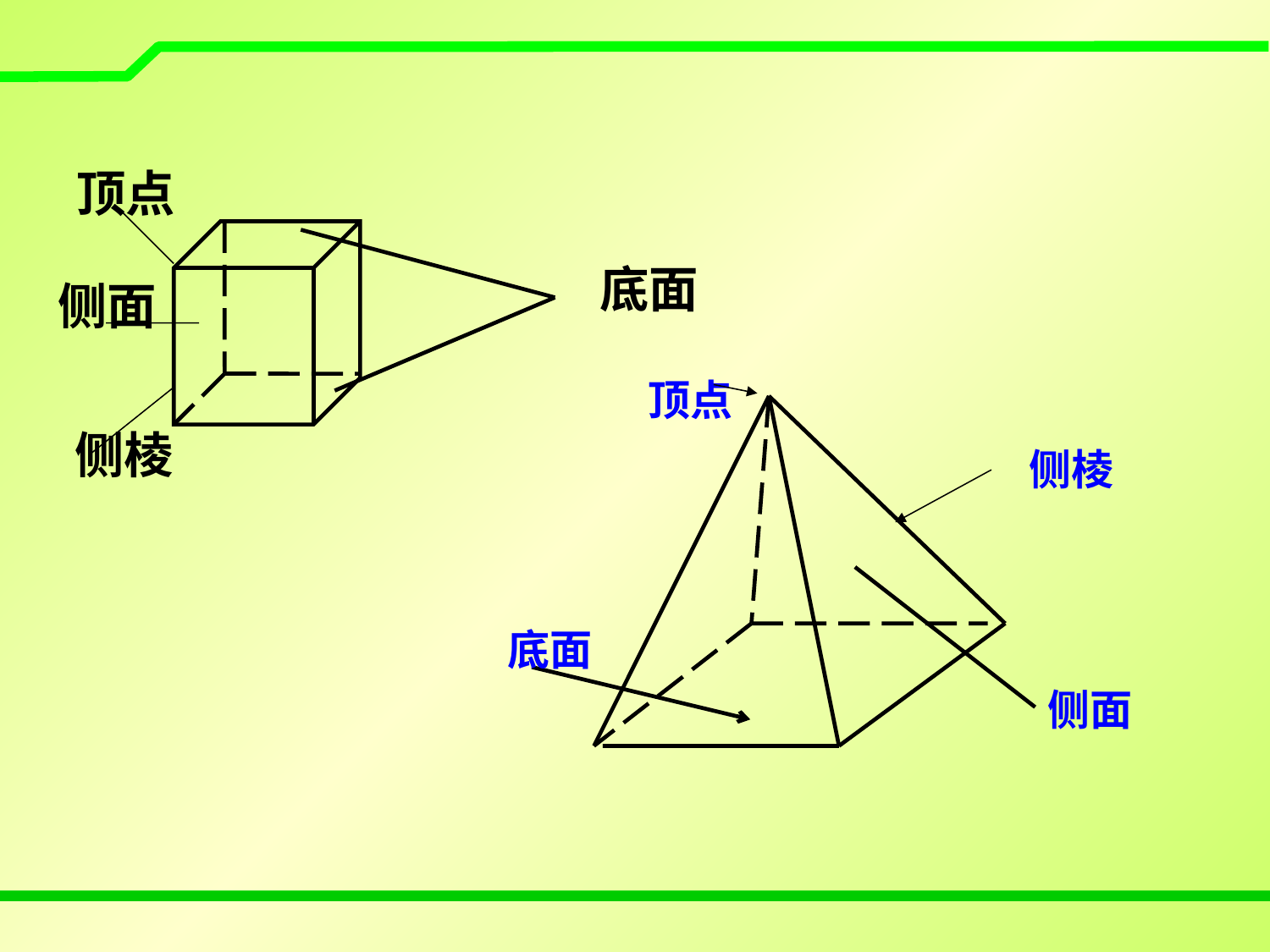

顶点

底面
侧面

侧棱

顶点

侧棱

底面

侧面